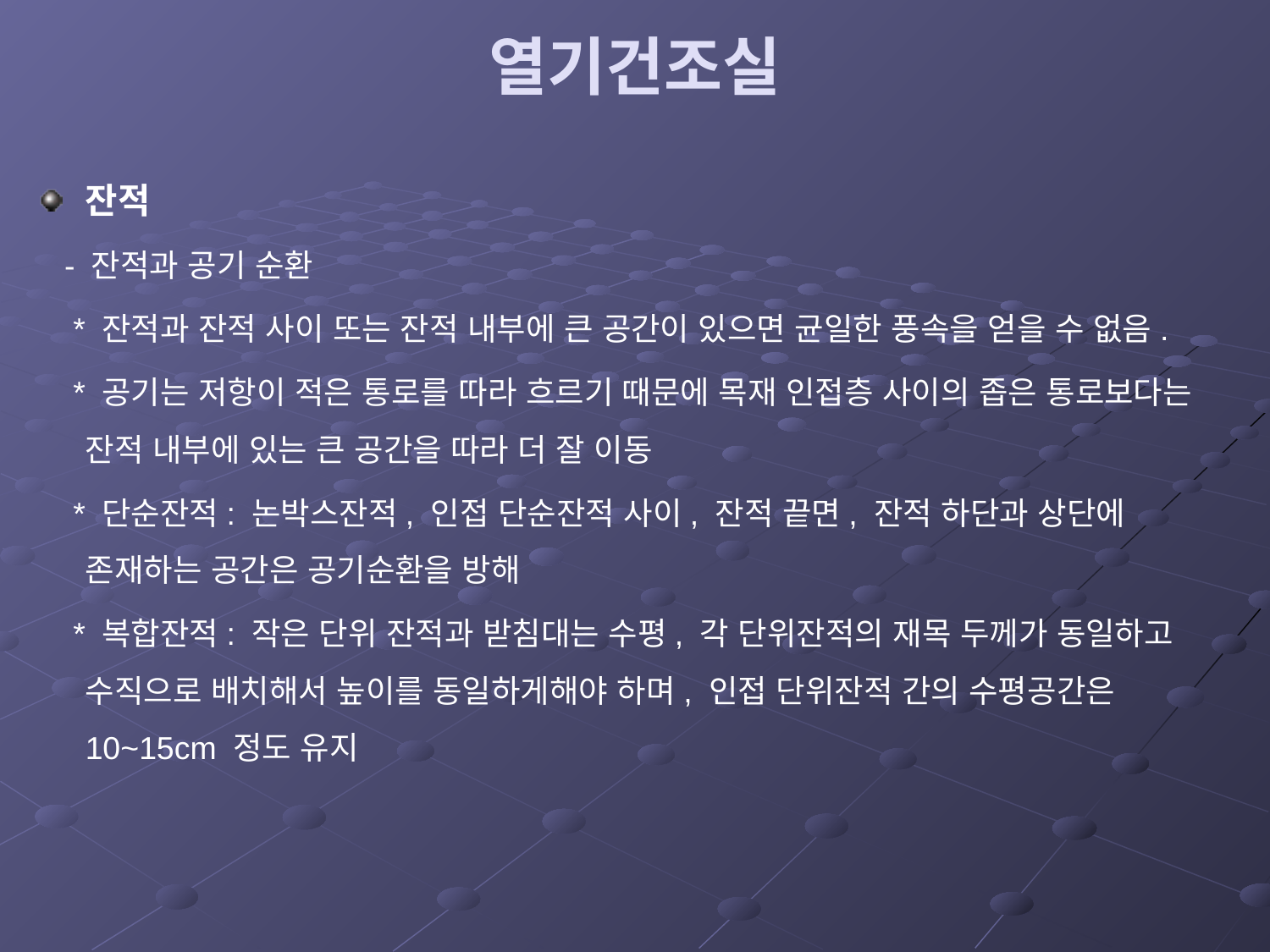

# 열기건조실
잔적
   - 잔적과 공기 순환
    * 잔적과 잔적 사이 또는 잔적 내부에 큰 공간이 있으면 균일한 풍속을 얻을 수 없음.
    * 공기는 저항이 적은 통로를 따라 흐르기 때문에 목재 인접층 사이의 좁은 통로보다는 잔적 내부에 있는 큰 공간을 따라 더 잘 이동
    * 단순잔적: 논박스잔적, 인접 단순잔적 사이, 잔적 끝면, 잔적 하단과 상단에 존재하는 공간은 공기순환을 방해
    * 복합잔적: 작은 단위 잔적과 받침대는 수평, 각 단위잔적의 재목 두께가 동일하고 수직으로 배치해서 높이를 동일하게해야 하며, 인접 단위잔적 간의 수평공간은 10~15cm 정도 유지